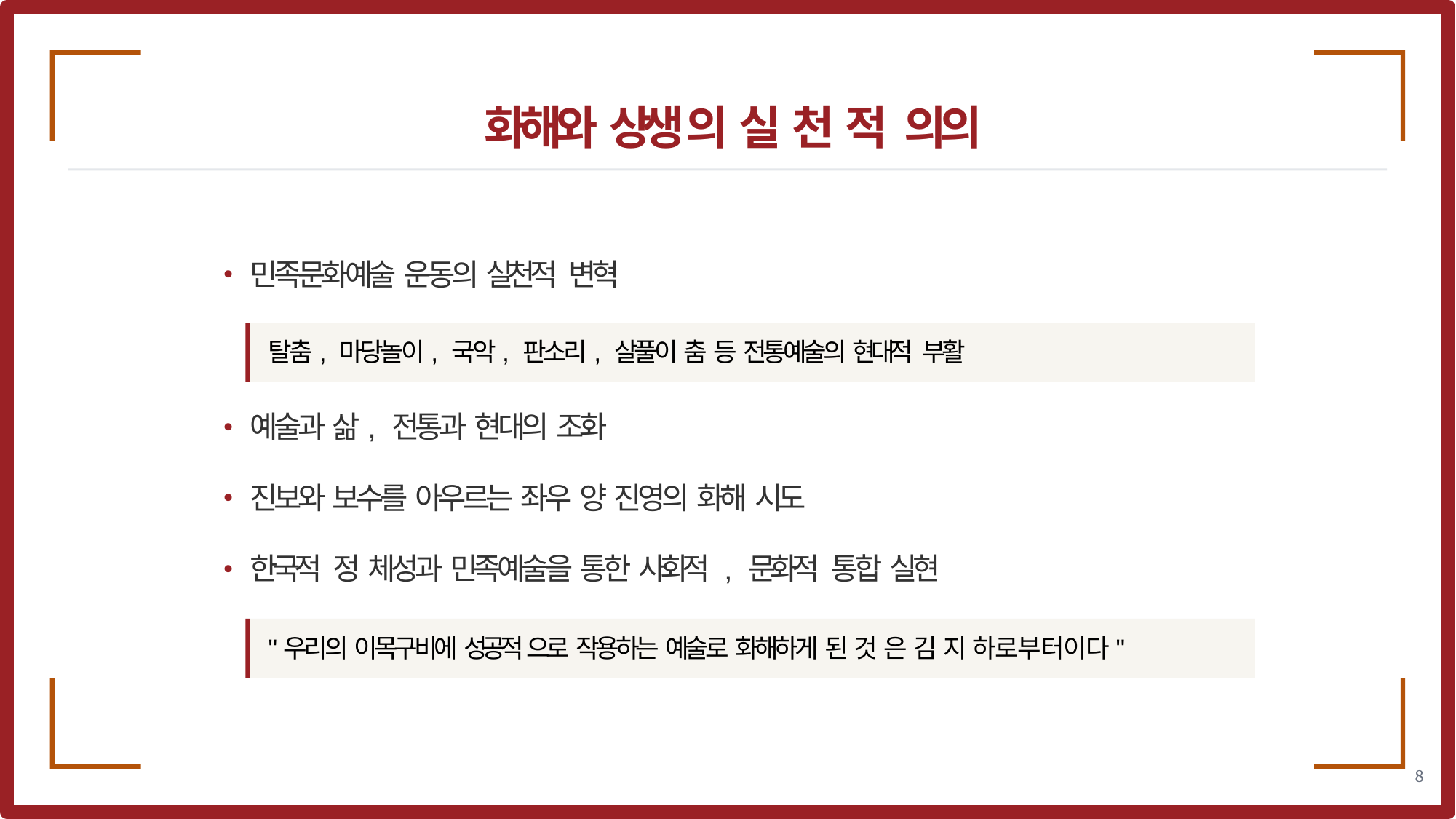

# 화해와 상생 의 실 천 적 의의

•
민족문화예술 운동의 실천적 변혁

탈춤, 마당놀이, 국악, 판소리, 살풀이 춤 등 전통예술의 현대적 부활
•
예술과 삶, 전통과 현대의 조화
진보와 보수를 아우르는 좌우 양 진영의 화해 시도
•
한국적 정 체성과 민족예술을 통한 사회적 , 문화적 통합 실현
"우리의 이목구비에 성공적 으로 작용하는 예술로 화해하게 된 것 은 김 지 하로부터이다"
8